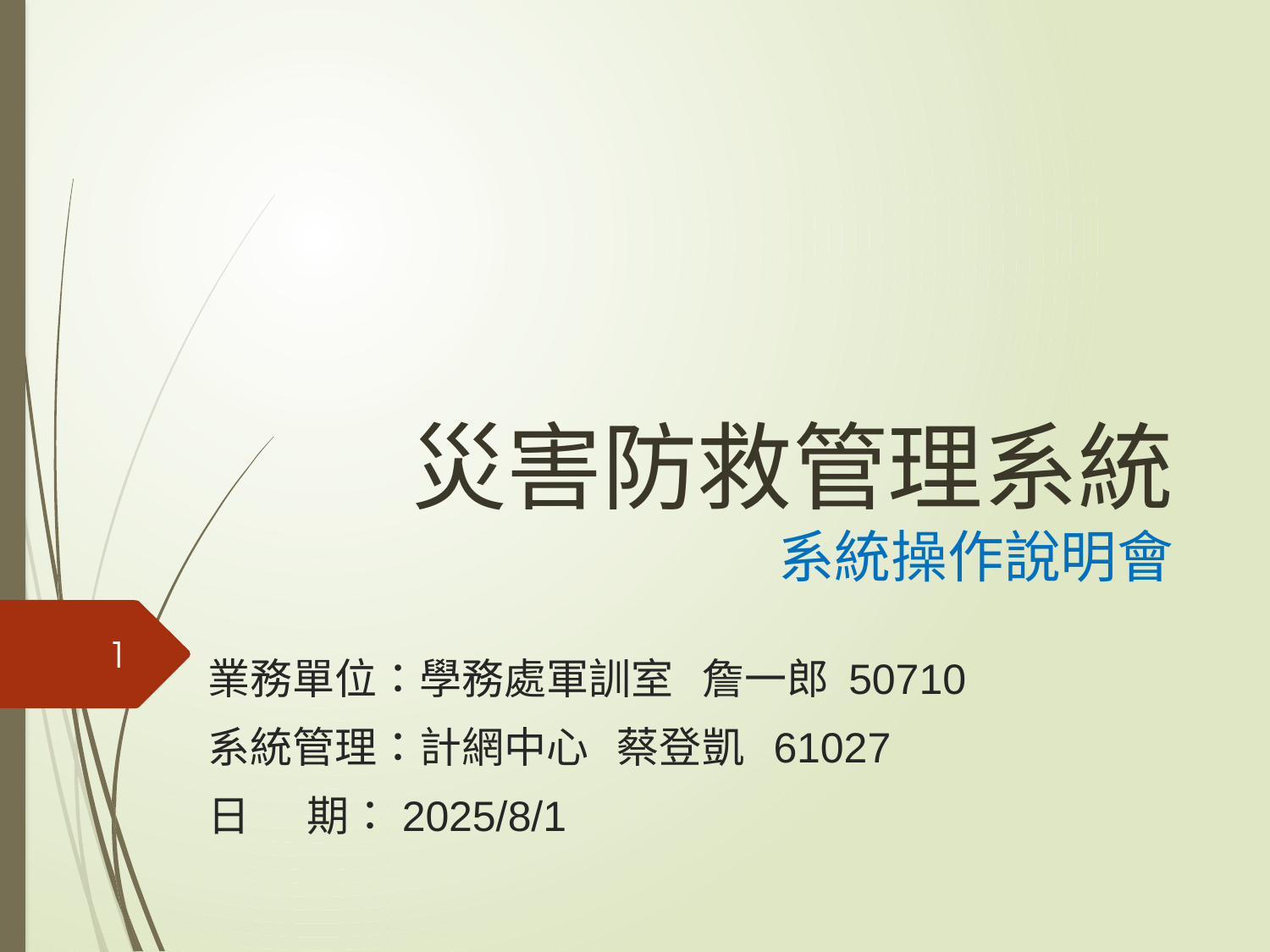

# 災害防救管理系統 系統操作說明會
1
業務單位：學務處軍訓室   詹一郎 50710
系統管理：計網中心   蔡登凱  61027
日      期：2025/8/1